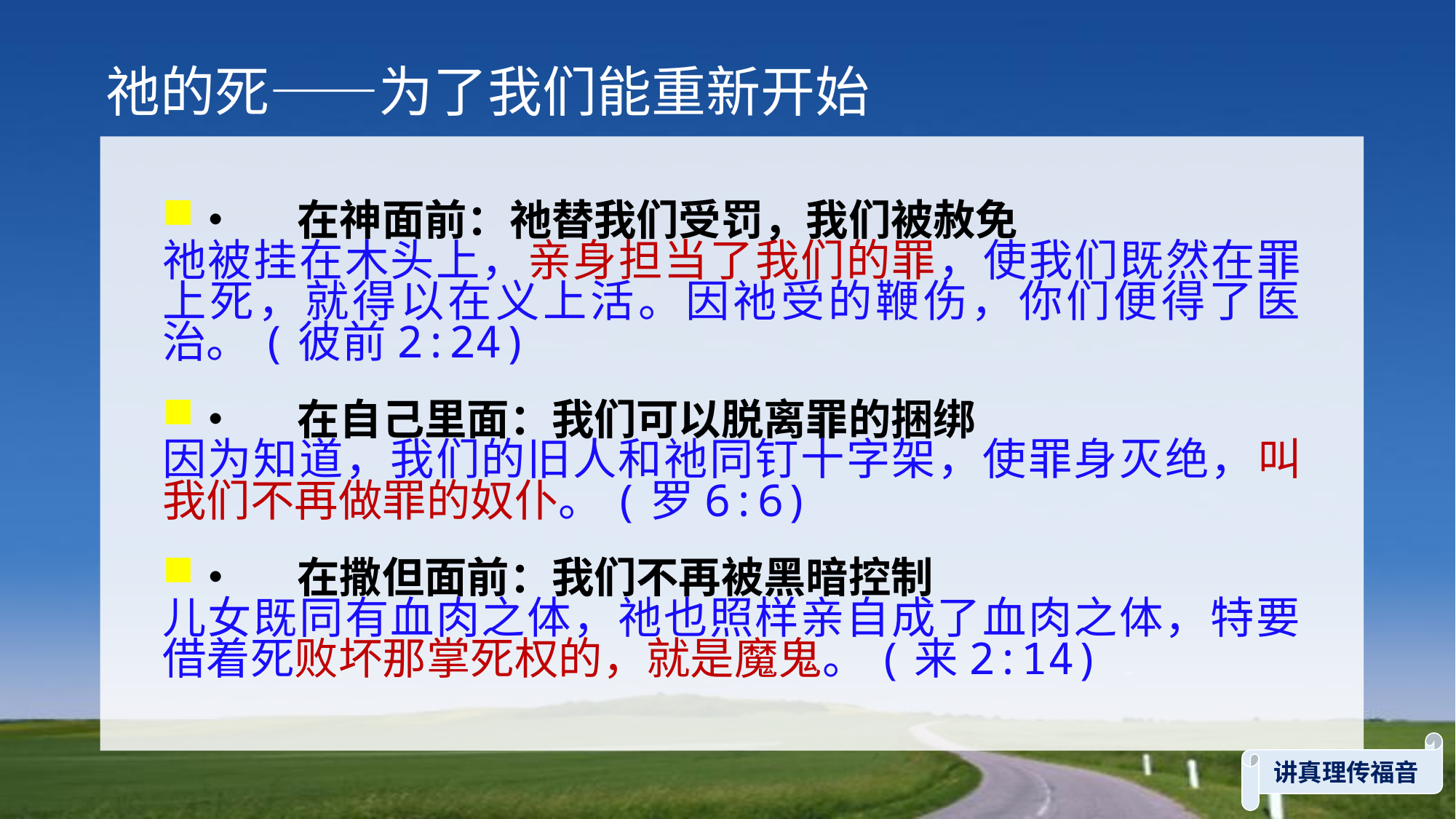

祂的死——为了我们能重新开始

•	在神面前：祂替我们受罚，我们被赦免
祂被挂在木头上，亲身担当了我们的罪，使我们既然在罪上死，就得以在义上活。因祂受的鞭伤，你们便得了医治。(彼前2:24)
•	在自己里面：我们可以脱离罪的捆绑
因为知道，我们的旧人和祂同钉十字架，使罪身灭绝，叫我们不再做罪的奴仆。(罗6:6)
•	在撒但面前：我们不再被黑暗控制
儿女既同有血肉之体，祂也照样亲自成了血肉之体，特要借着死败坏那掌死权的，就是魔鬼。(来2:14)

讲真理传福音